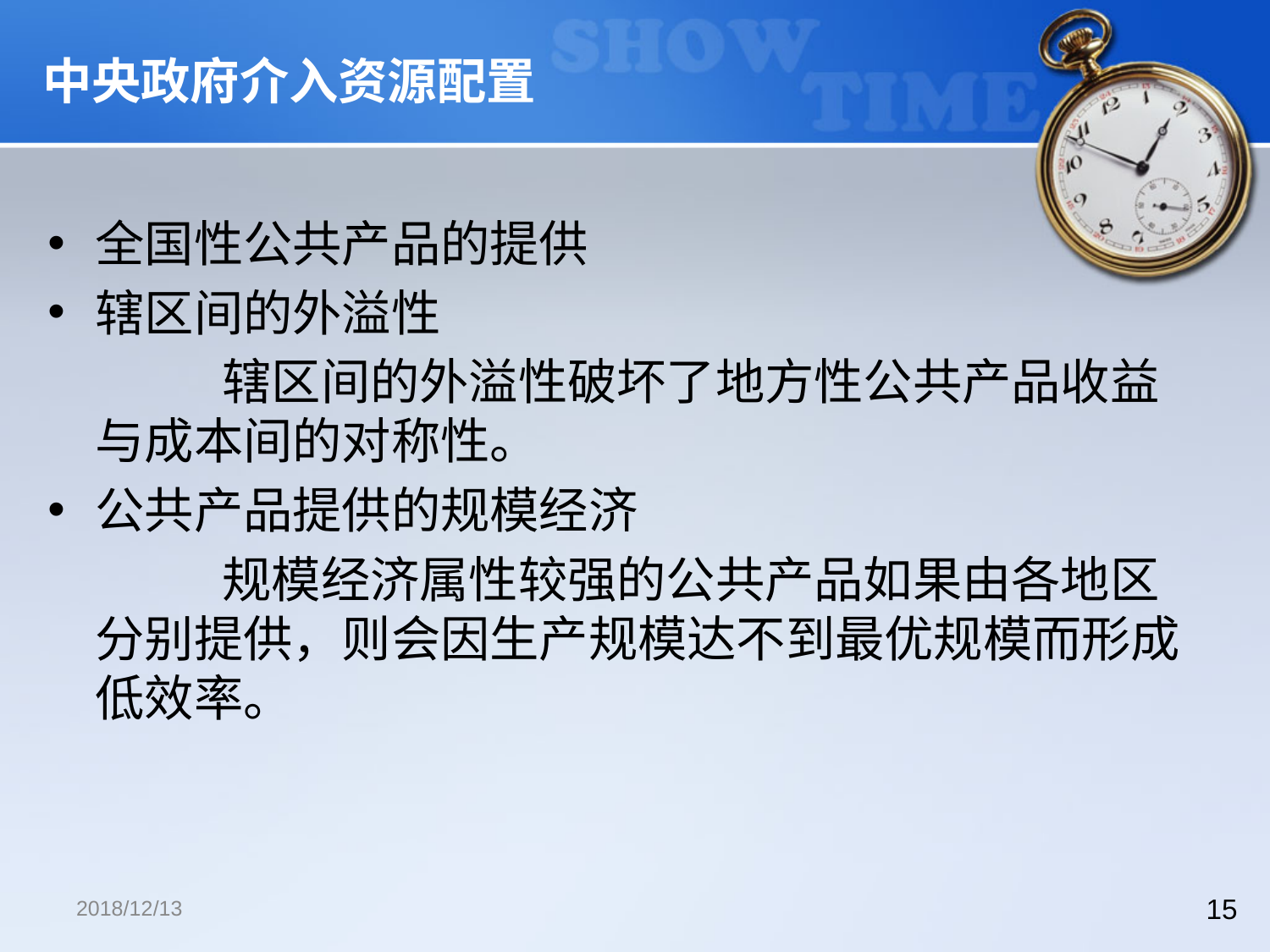

# 中央政府介入资源配置
全国性公共产品的提供
辖区间的外溢性
		辖区间的外溢性破坏了地方性公共产品收益与成本间的对称性。
公共产品提供的规模经济
		规模经济属性较强的公共产品如果由各地区分别提供，则会因生产规模达不到最优规模而形成低效率。
2018/12/13
15